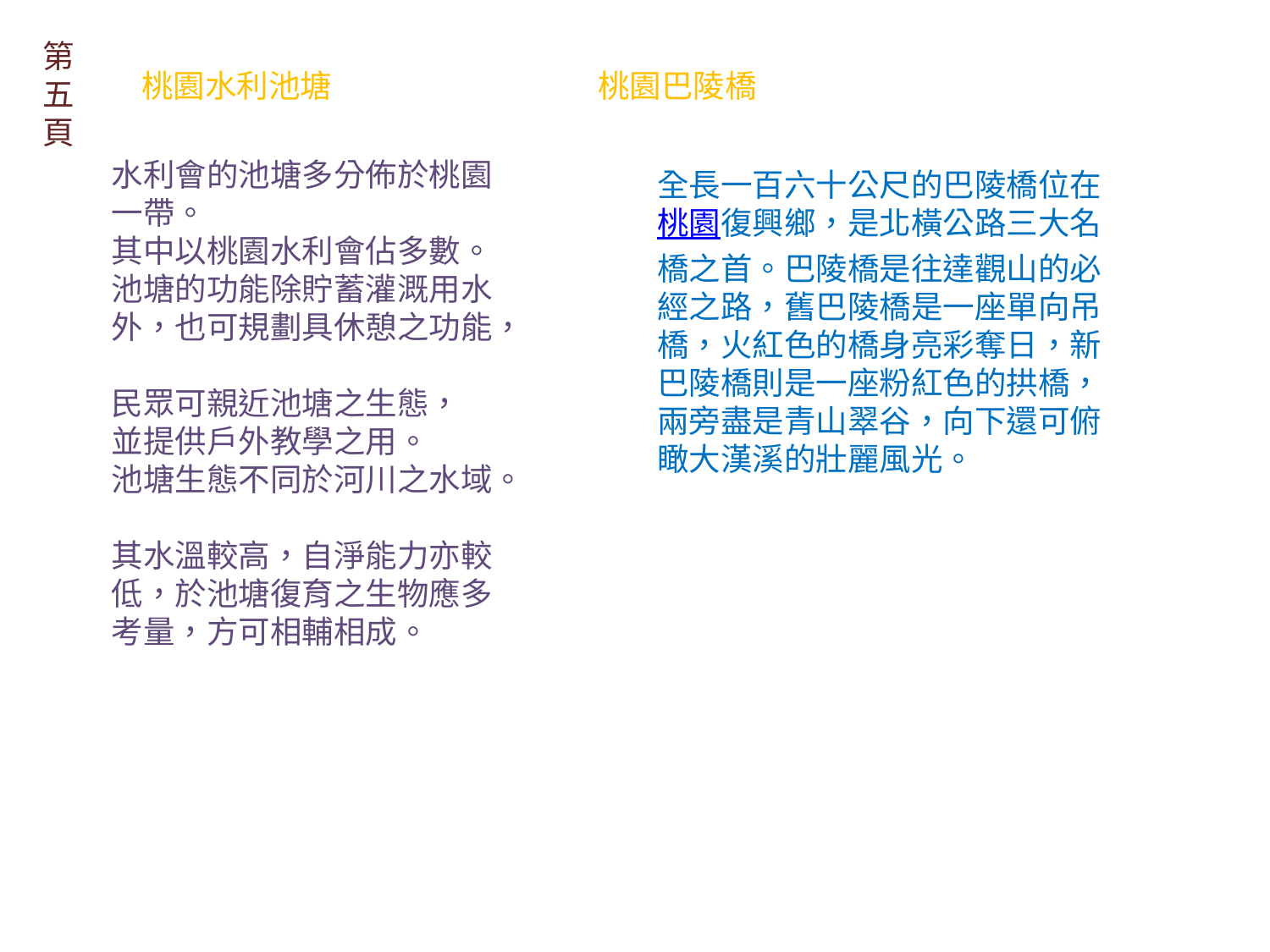

第五頁
桃園水利池塘
桃園巴陵橋
水利會的池塘多分佈於桃園一帶。
其中以桃園水利會佔多數。
池塘的功能除貯蓄灌溉用水外，也可規劃具休憩之功能，
民眾可親近池塘之生態，
並提供戶外教學之用。
池塘生態不同於河川之水域。
其水溫較高，自淨能力亦較低，於池塘復育之生物應多考量，方可相輔相成。
全長一百六十公尺的巴陵橋位在桃園復興鄉，是北橫公路三大名橋之首。巴陵橋是往達觀山的必經之路，舊巴陵橋是一座單向吊橋，火紅色的橋身亮彩奪日，新巴陵橋則是一座粉紅色的拱橋，兩旁盡是青山翠谷，向下還可俯瞰大漢溪的壯麗風光。